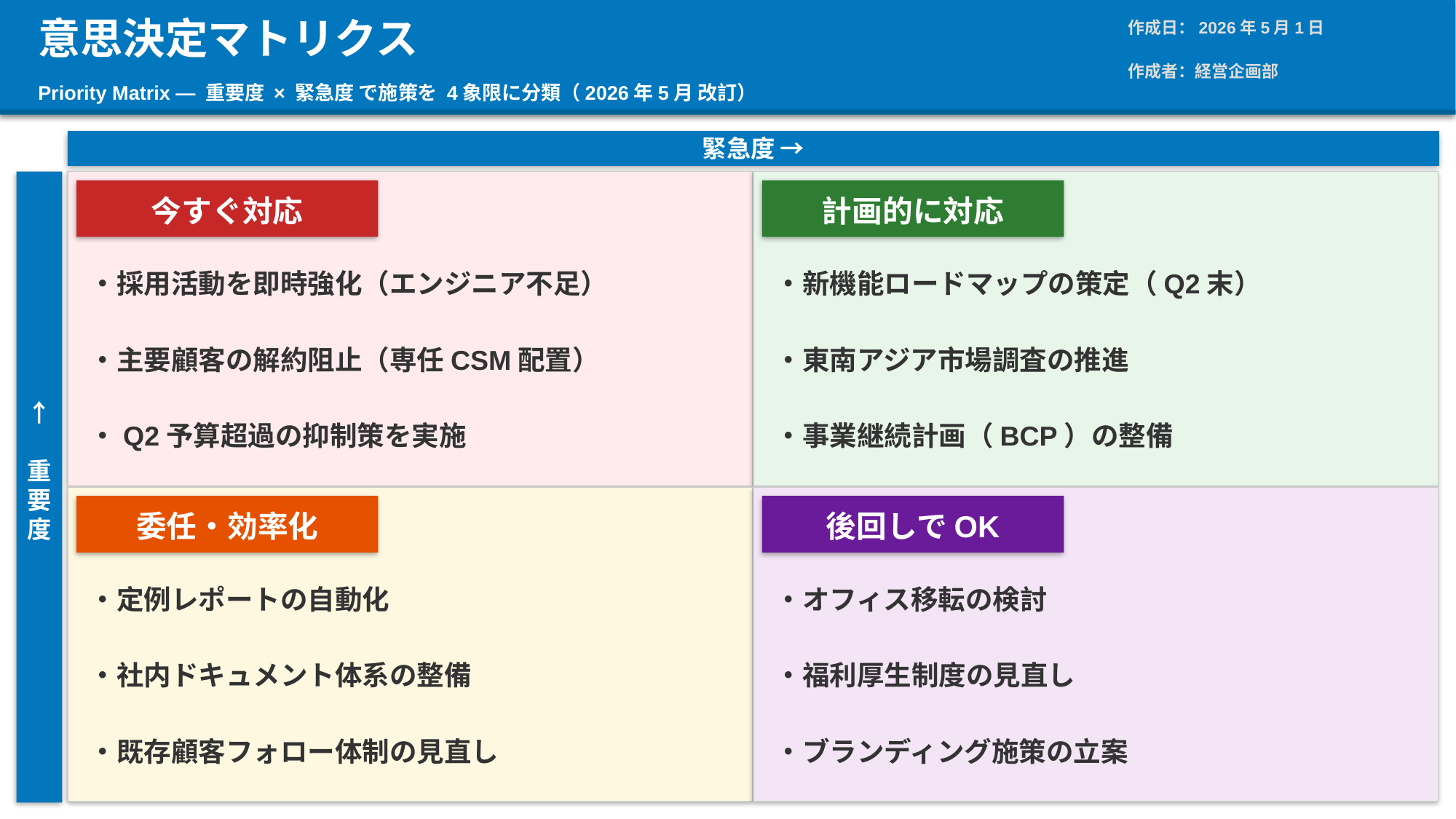

意思決定マトリクス
作成日：2026年5月1日
作成者：経営企画部
Priority Matrix — 重要度 × 緊急度 で施策を 4象限に分類（2026年5月 改訂）

緊急度 →

今すぐ対応
計画的に対応
・採用活動を即時強化（エンジニア不足）
・新機能ロードマップの策定（Q2末）
・主要顧客の解約阻止（専任CSM配置）
・東南アジア市場調査の推進
↑   重
要
度
・Q2予算超過の抑制策を実施
・事業継続計画（BCP）の整備

委任・効率化
後回しでOK
・定例レポートの自動化
・オフィス移転の検討
・社内ドキュメント体系の整備
・福利厚生制度の見直し
・既存顧客フォロー体制の見直し
・ブランディング施策の立案